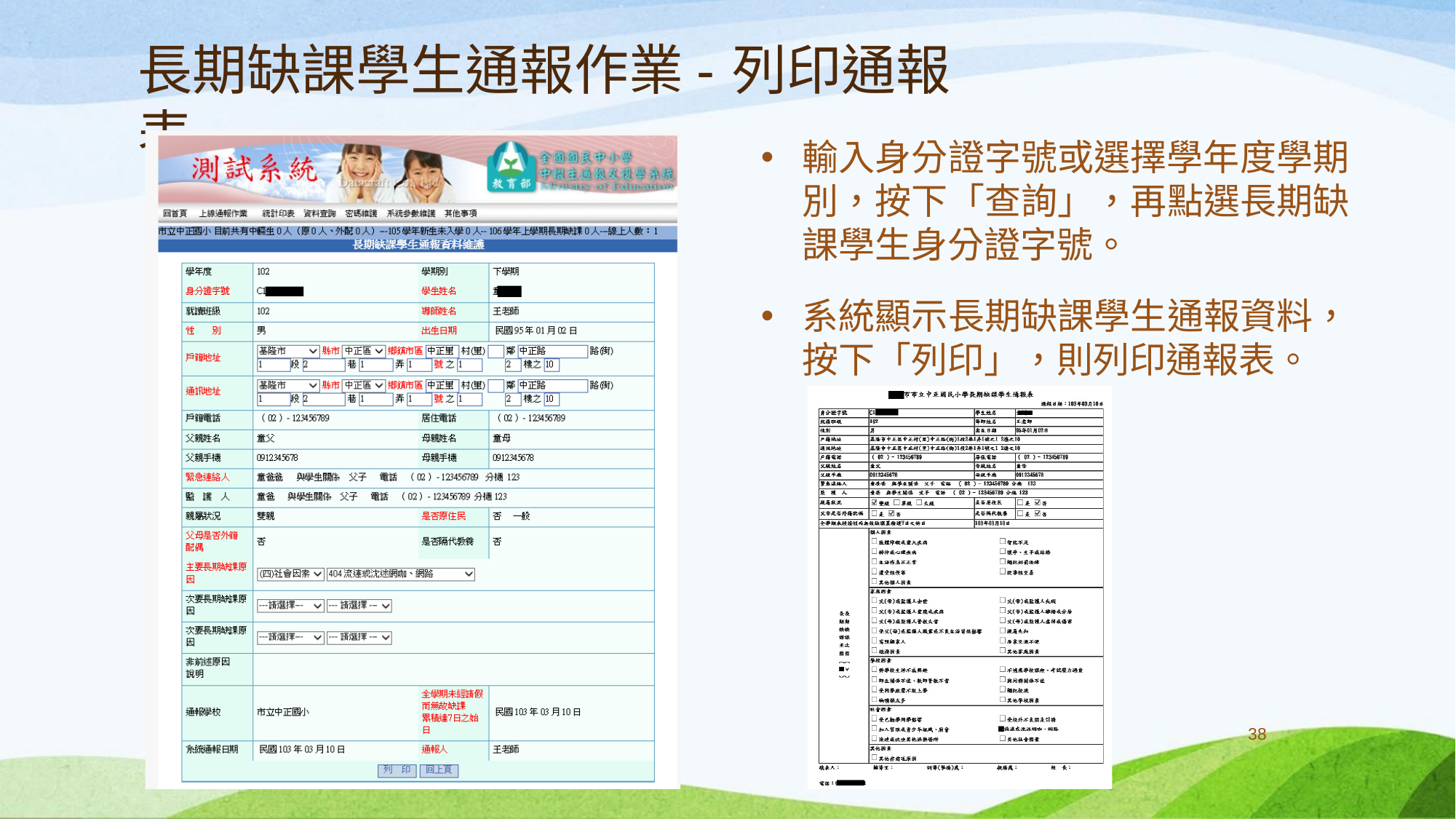

# 長期缺課學生通報作業-列印通報表

輸入身分證字號或選擇學年度學期 別，按下「查詢」，再點選長期缺 課學生身分證字號。
系統顯示長期缺課學生通報資料， 按下「列印」，則列印通報表。

38